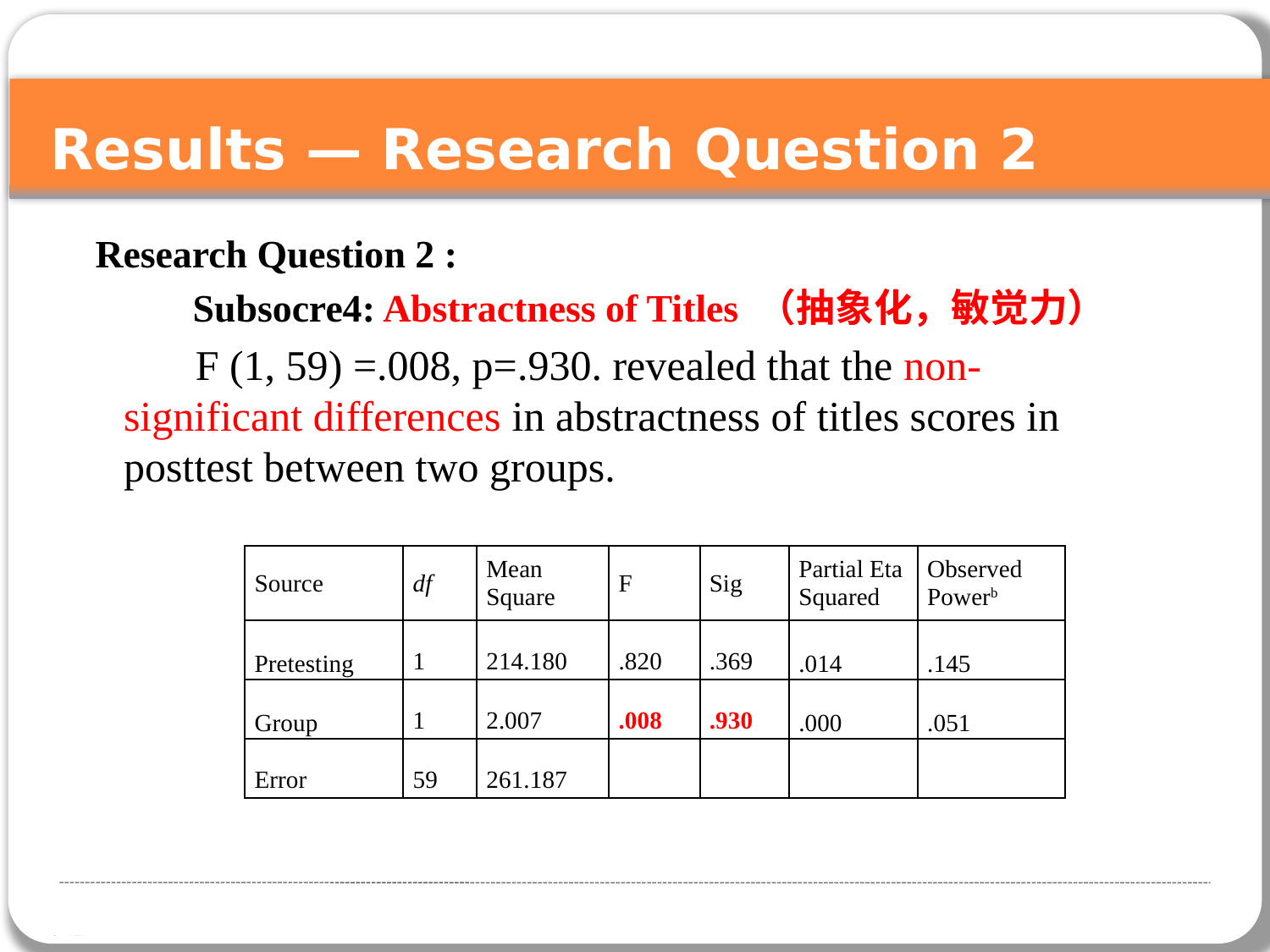

Results — Research Question 2

  Research Question 2 :
            Subsocre4: Abstractness of Titles （抽象化，敏觉力）
           F (1, 59) =.008, p=.930. revealed that the non-significant differences in abstractness of titles scores in posttest between two groups.

| Source | df | Mean Square | F | Sig | Partial Eta Squared | Observed Powerb |
| --- | --- | --- | --- | --- | --- | --- |
| Pretesting | 1 | 214.180 | .820 | .369 | .014 | .145 |
| Group | 1 | 2.007 | .008 | .930 | .000 | .051 |
| Error | 59 | 261.187 |  |  |  |  |